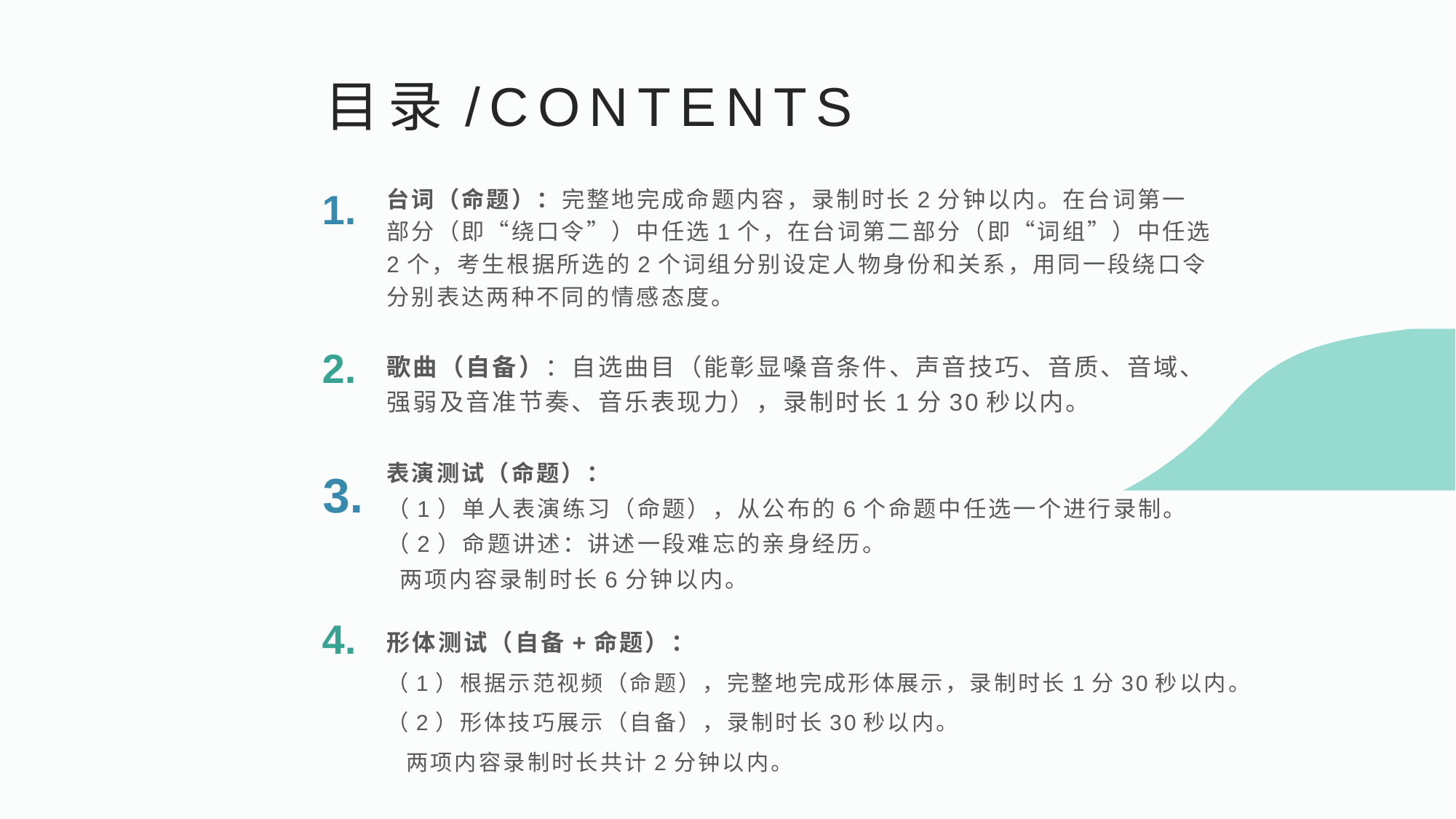

目录/CONTENTS
台词（命题）：完整地完成命题内容，录制时长2分钟以内。在台词第一部分（即“绕口令”）中任选1个，在台词第二部分（即“词组”）中任选2个，考生根据所选的2个词组分别设定人物身份和关系，用同一段绕口令分别表达两种不同的情感态度。
1.
2.
歌曲（自备）：自选曲目（能彰显嗓音条件、声音技巧、音质、音域、强弱及音准节奏、音乐表现力），录制时长1分30秒以内。
表演测试（命题）：
（1）单人表演练习（命题），从公布的6个命题中任选一个进行录制。
（2）命题讲述：讲述一段难忘的亲身经历。
 两项内容录制时长6分钟以内。
3.
形体测试（自备+命题）：
（1）根据示范视频（命题），完整地完成形体展示，录制时长1分30秒以内。
（2）形体技巧展示（自备），录制时长30秒以内。
  两项内容录制时长共计2分钟以内。
4.